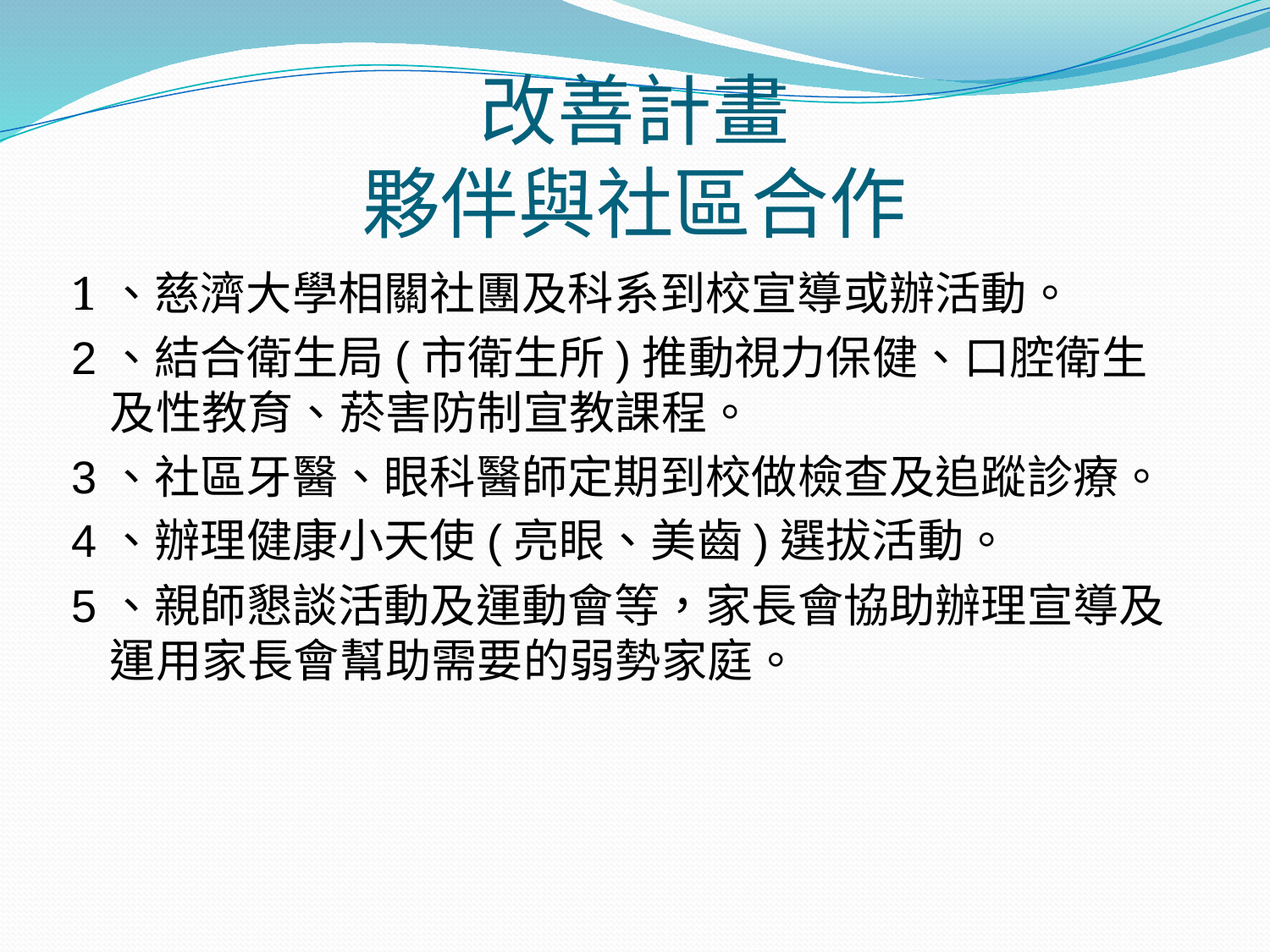

# 改善計畫 夥伴與社區合作
1、慈濟大學相關社團及科系到校宣導或辦活動。
2、結合衛生局(市衛生所)推動視力保健、口腔衛生及性教育、菸害防制宣教課程。
3、社區牙醫、眼科醫師定期到校做檢查及追蹤診療。
4、辦理健康小天使(亮眼、美齒)選拔活動。
5、親師懇談活動及運動會等，家長會協助辦理宣導及運用家長會幫助需要的弱勢家庭。